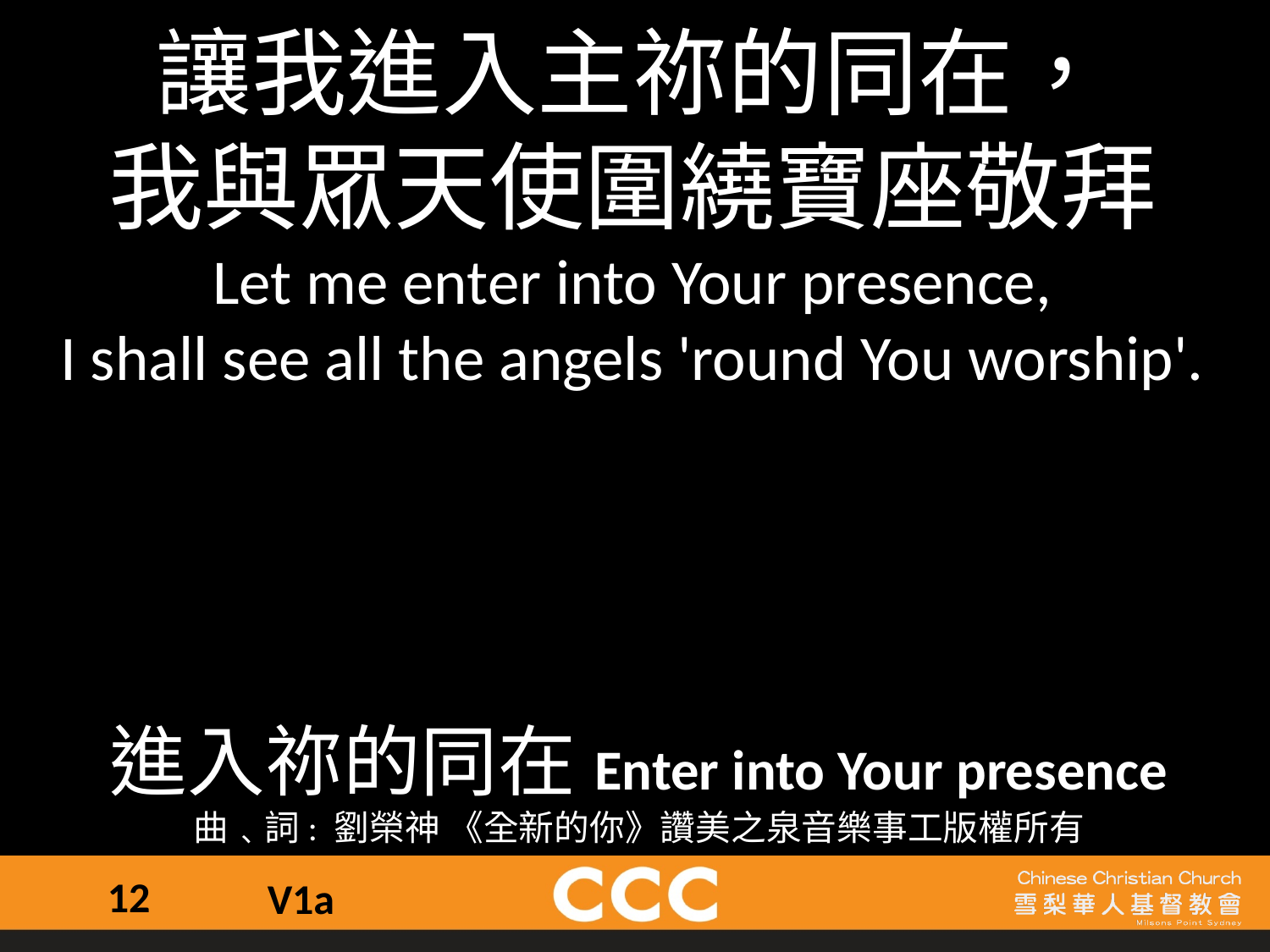

讓我進入主祢的同在，
我與眾天使圍繞寶座敬拜
Let me enter into Your presence,
I shall see all the angels 'round You worship'.

進入祢的同在Enter into Your presence
曲﹑詞: 劉榮神 《全新的你》讚美之泉音樂事工版權所有

12
V1a